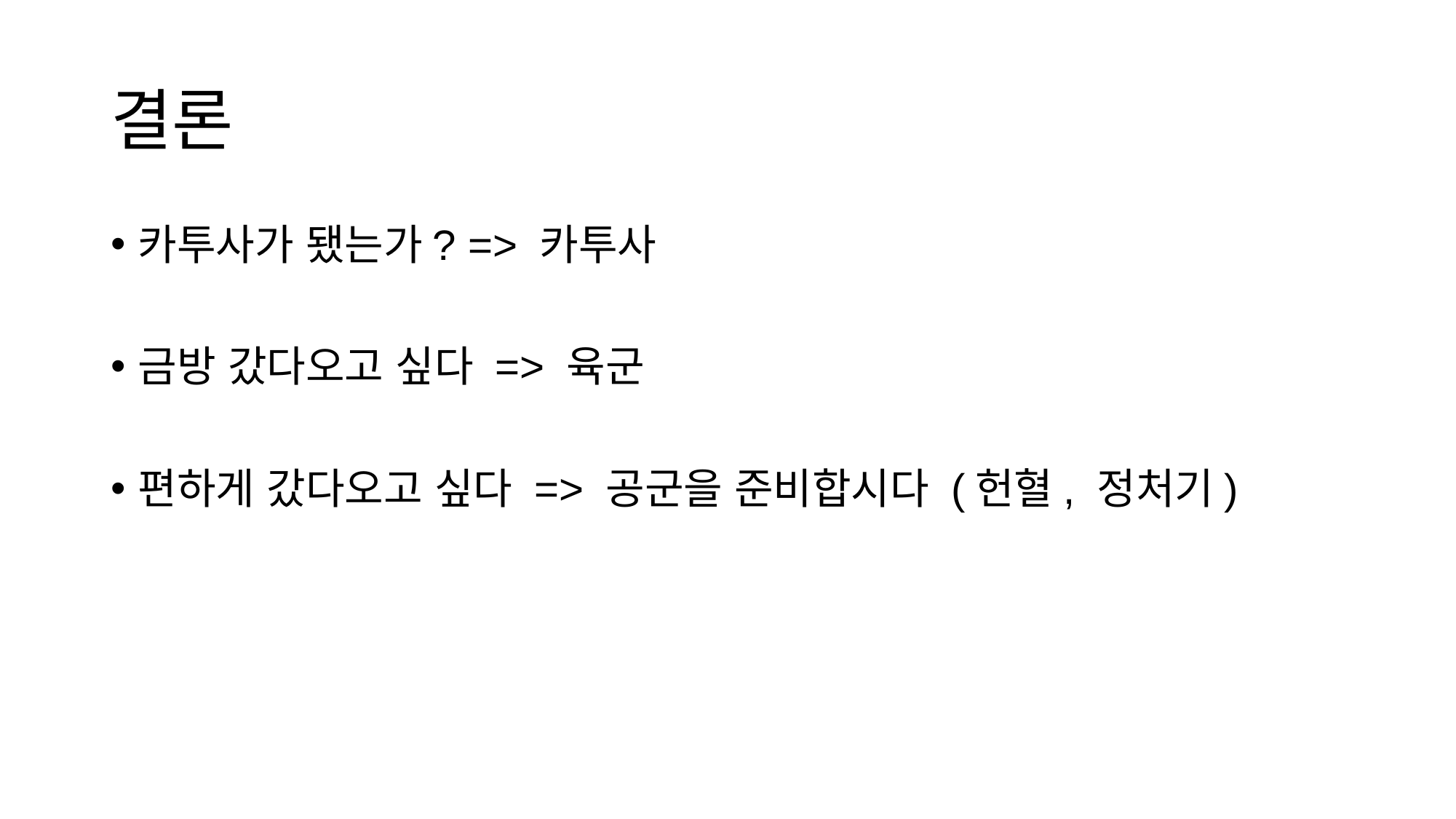

# 결론
카투사가 됐는가? => 카투사

금방 갔다오고 싶다 => 육군

편하게 갔다오고 싶다 => 공군을 준비합시다 (헌혈, 정처기)